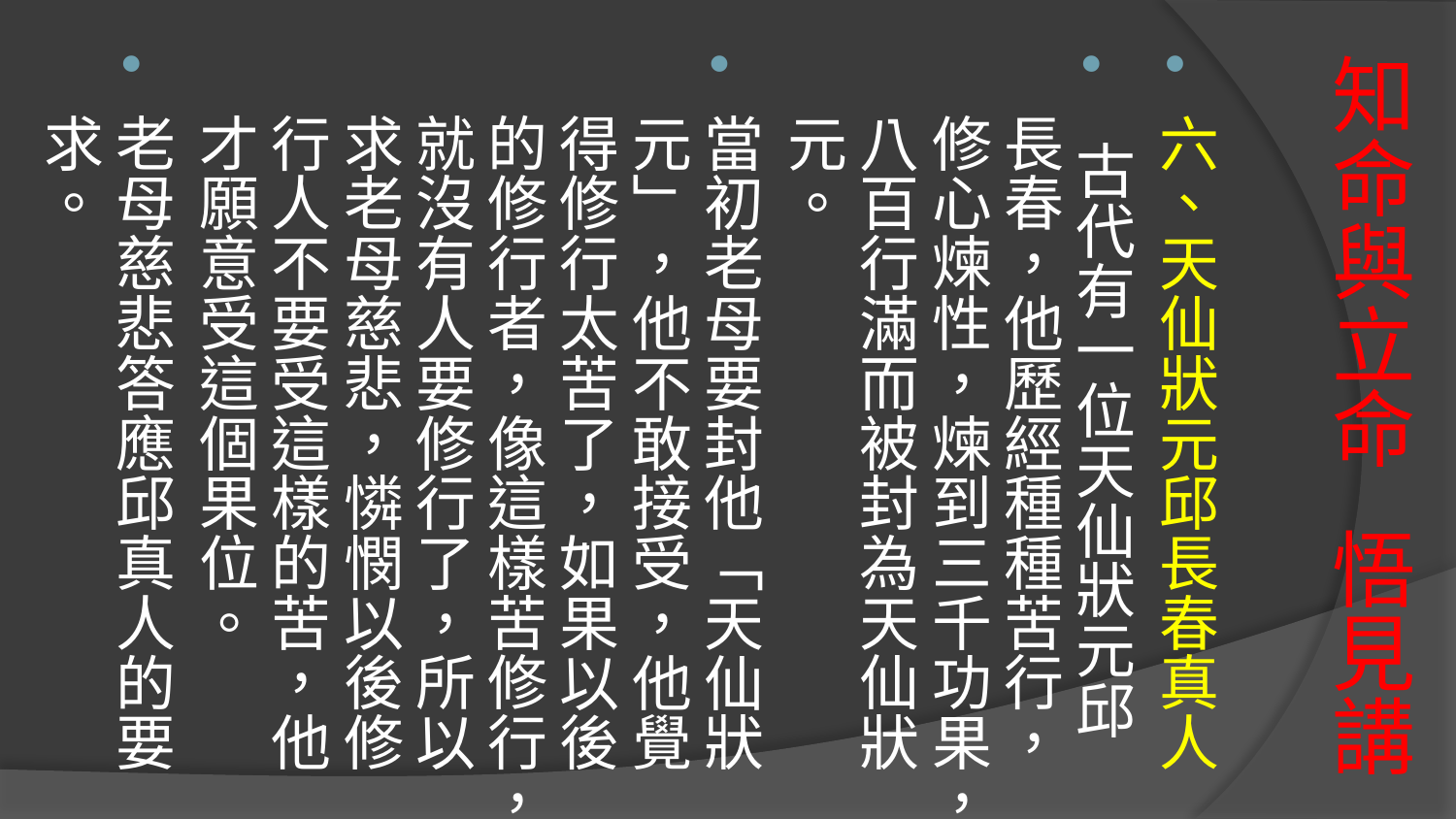

六、天仙狀元邱長春真人
 古代有一位天仙狀元邱長春，他歷經種種苦行，修心煉性，煉到三千功果，八百行滿而被封為天仙狀元。
當初老母要封他「天仙狀元」，他不敢接受，他覺得修行太苦了，如果以後的修行者，像這樣苦修行，就沒有人要修行了，所以求老母慈悲，憐憫以後修行人不要受這樣的苦，他才願意受這個果位。
老母慈悲答應邱真人的要求。
# 知命與立命   悟見講